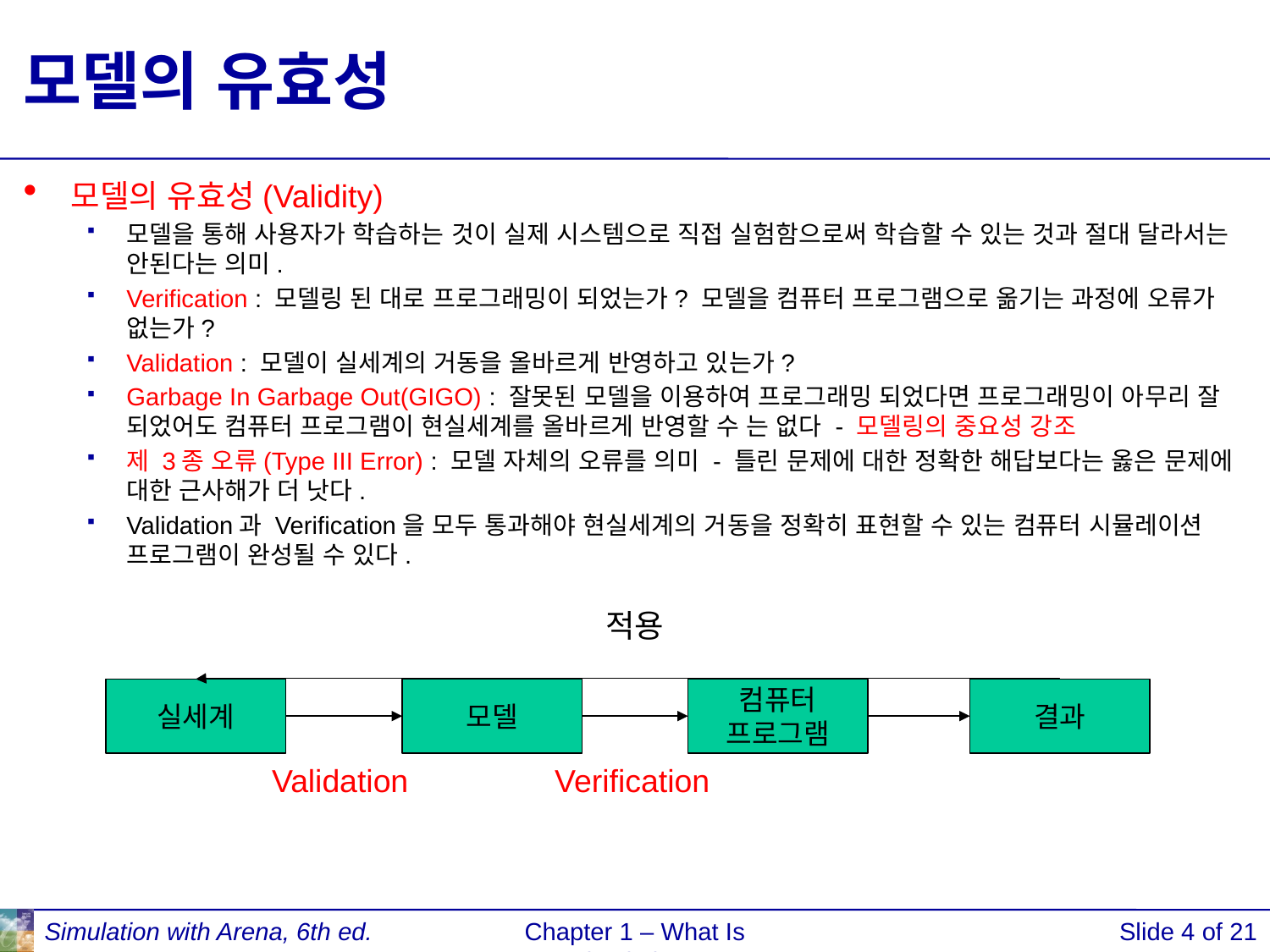

# 모델의 유효성
모델의 유효성(Validity)
모델을 통해 사용자가 학습하는 것이 실제 시스템으로 직접 실험함으로써 학습할 수 있는 것과 절대 달라서는 안된다는 의미.
Verification : 모델링 된 대로 프로그래밍이 되었는가? 모델을 컴퓨터 프로그램으로 옮기는 과정에 오류가 없는가?
Validation : 모델이 실세계의 거동을 올바르게 반영하고 있는가?
Garbage In Garbage Out(GIGO) : 잘못된 모델을 이용하여 프로그래밍 되었다면 프로그래밍이 아무리 잘 되었어도 컴퓨터 프로그램이 현실세계를 올바르게 반영할 수 는 없다 - 모델링의 중요성 강조
제 3종 오류(Type III Error) : 모델 자체의 오류를 의미 - 틀린 문제에 대한 정확한 해답보다는 옳은 문제에 대한 근사해가 더 낫다.
Validation과 Verification을 모두 통과해야 현실세계의 거동을 정확히 표현할 수 있는 컴퓨터 시뮬레이션 프로그램이 완성될 수 있다.
적용
실세계
모델
컴퓨터
프로그램
결과
Validation
Verification
Simulation with Arena, 6th ed.
Chapter 1 – What Is Simulation?
Slide 4 of 21